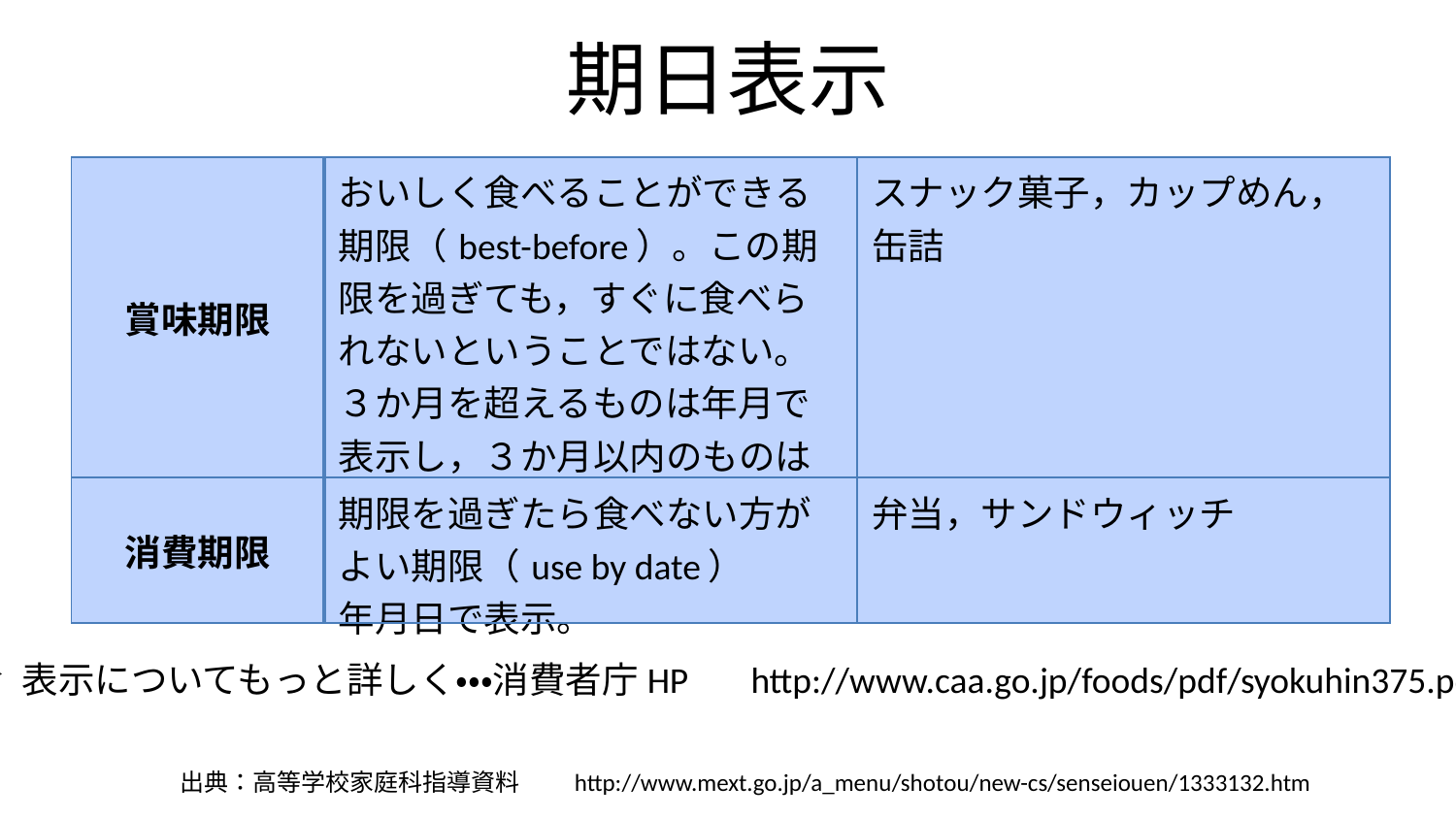

# 期日表示
| 賞味期限 | おいしく食べることができる期限（best-before）。この期限を過ぎても，すぐに食べられないということではない。 ３か月を超えるものは年月で表示し，３か月以内のものは年月日で表示する。 | スナック菓子，カップめん，缶詰 |
| --- | --- | --- |
| 消費期限 | 期限を過ぎたら食べない方がよい期限（use by date） 年月日で表示。 | 弁当，サンドウィッチ |
表示についてもっと詳しく・・・消費者庁HP　 http://www.caa.go.jp/foods/pdf/syokuhin375.pdf
出典：高等学校家庭科指導資料　　http://www.mext.go.jp/a_menu/shotou/new-cs/senseiouen/1333132.htm